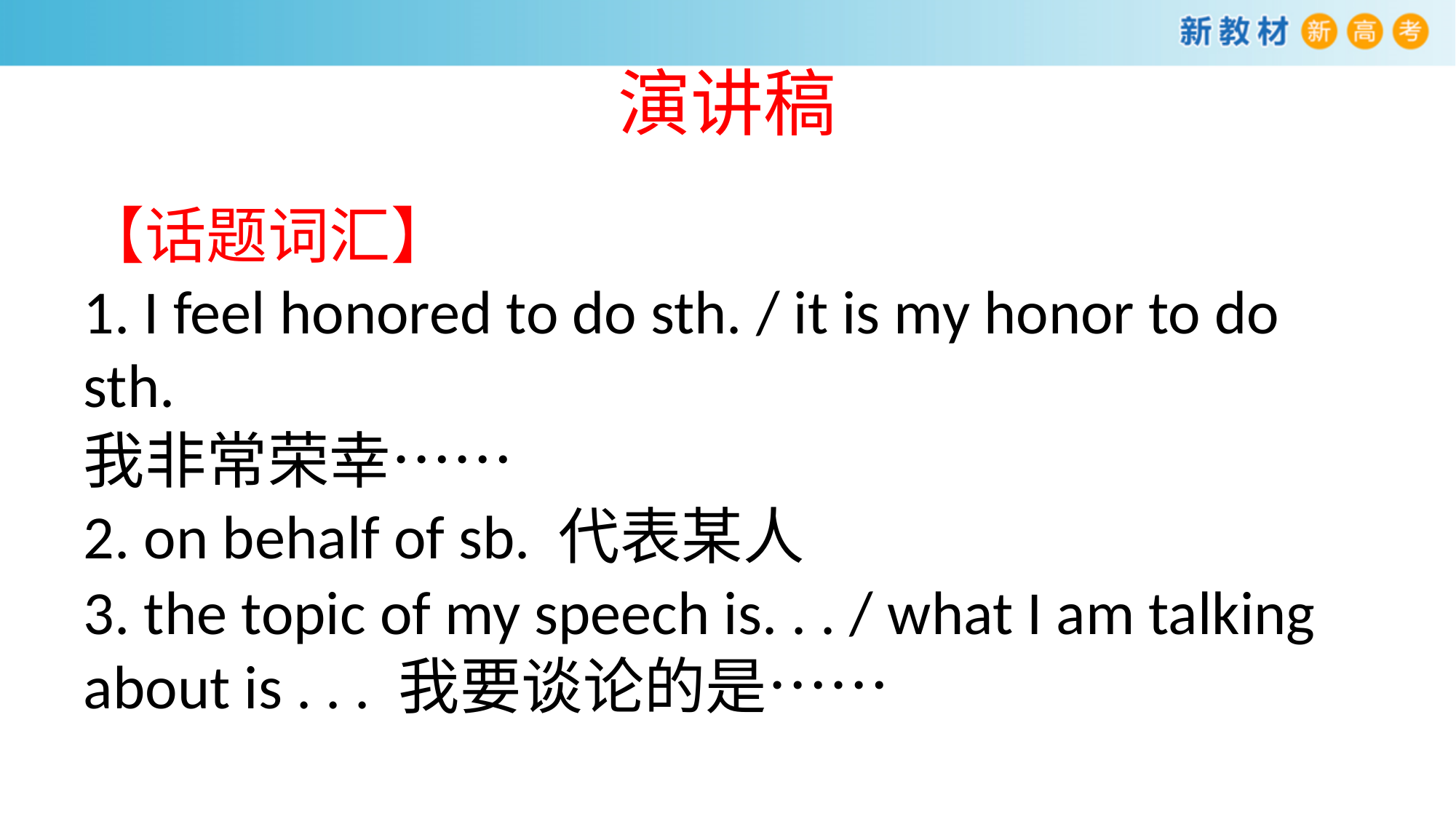

# 演讲稿
【话题词汇】
1. I feel honored to do sth. / it is my honor to do sth.
我非常荣幸……
2. on behalf of sb. 代表某人
3. the topic of my speech is. . . / what I am talking about is . . . 我要谈论的是……